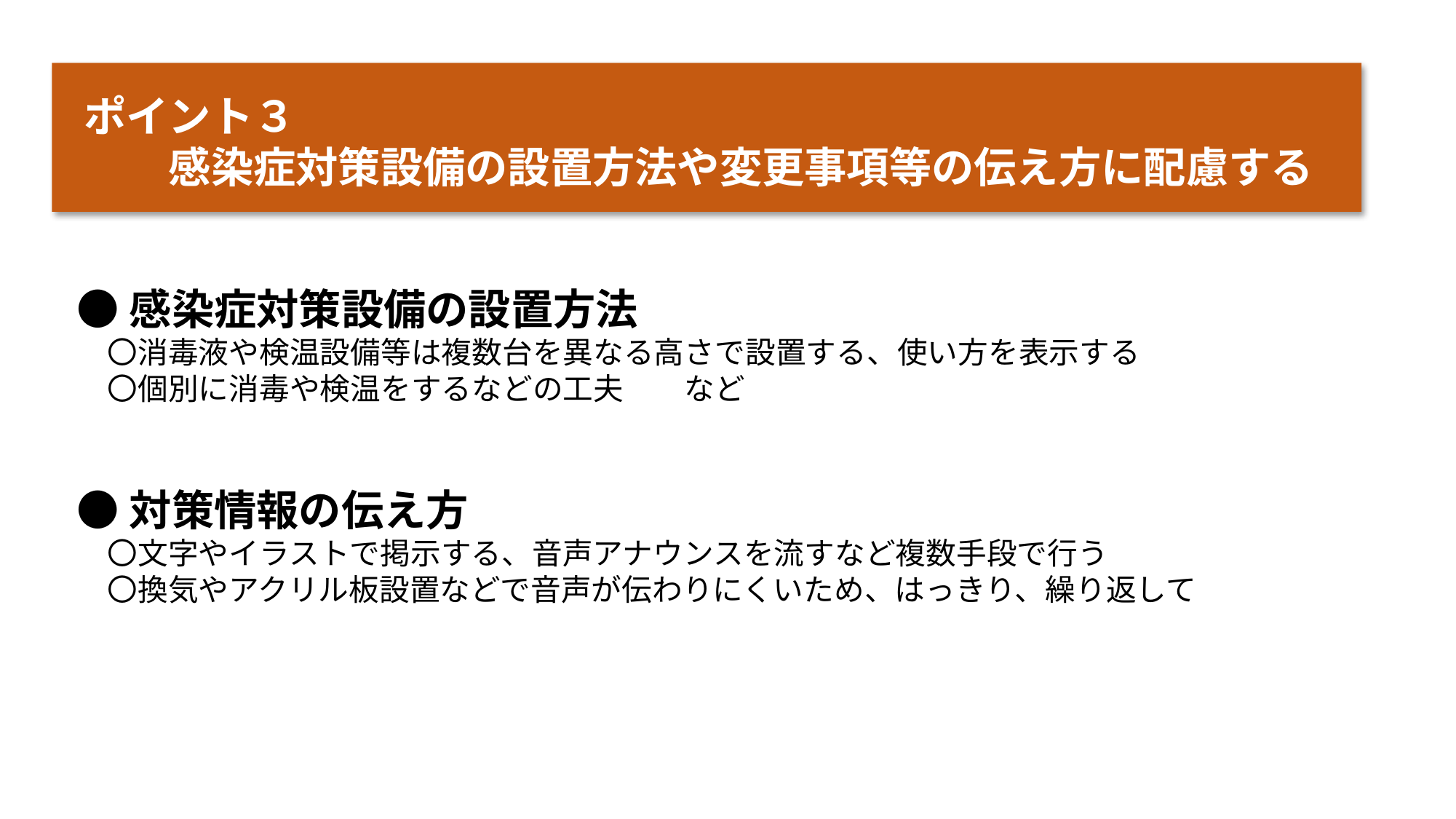

ポイント３
　　感染症対策設備の設置方法や変更事項等の伝え方に配慮する
●感染症対策設備の設置方法
　〇消毒液や検温設備等は複数台を異なる高さで設置する、使い方を表示する
　〇個別に消毒や検温をするなどの工夫　　など
●対策情報の伝え方
　〇文字やイラストで掲示する、音声アナウンスを流すなど複数手段で行う
　〇換気やアクリル板設置などで音声が伝わりにくいため、はっきり、繰り返して